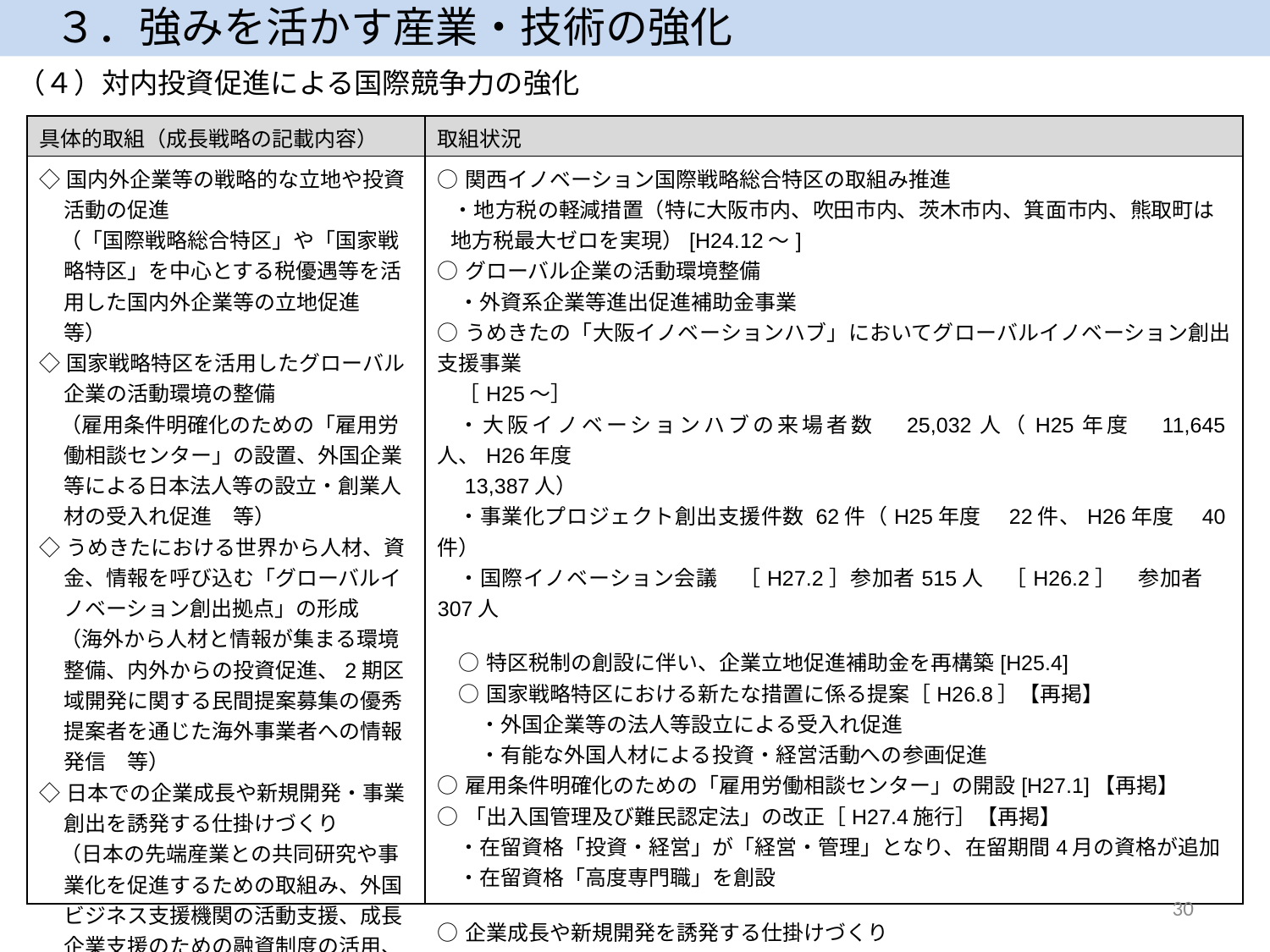

３．強みを活かす産業・技術の強化
（４）対内投資促進による国際競争力の強化
| 具体的取組（成長戦略の記載内容） | 取組状況 |
| --- | --- |
| ◇国内外企業等の戦略的な立地や投資活動の促進 　（「国際戦略総合特区」や「国家戦略特区」を中心とする税優遇等を活用した国内外企業等の立地促進　等） ◇国家戦略特区を活用したグローバル企業の活動環境の整備 　（雇用条件明確化のための「雇用労働相談センター」の設置、外国企業等による日本法人等の設立・創業人材の受入れ促進　等） ◇うめきたにおける世界から人材、資金、情報を呼び込む「グローバルイノベーション創出拠点」の形成 　（海外から人材と情報が集まる環境整備、内外からの投資促進、2期区域開発に関する民間提案募集の優秀提案者を通じた海外事業者への情報発信　等） ◇日本での企業成長や新規開発・事業創出を誘発する仕掛けづくり 　（日本の先端産業との共同研究や事業化を促進するための取組み、外国ビジネス支援機関の活動支援、成長企業支援のための融資制度の活用、創業時における法人関係税の軽減、出資等への配当課税の軽減　　等） | ○関西イノベーション国際戦略総合特区の取組み推進 ・地方税の軽減措置（特に大阪市内、吹田市内、茨木市内、箕面市内、熊取町は地方税最大ゼロを実現）[H24.12～] ○グローバル企業の活動環境整備 　・外資系企業等進出促進補助金事業　 ○うめきたの「大阪イノベーションハブ」においてグローバルイノベーション創出支援事業 　［H25～］ ・大阪イノベーションハブの来場者数　25,032人（H25年度　11,645人、H26年度　 13,387人） ・事業化プロジェクト創出支援件数 62件（H25年度　22件、H26年度　40件） ・国際イノベーション会議　［H27.2］参加者515人　［H26.2］　参加者　307人 ○特区税制の創設に伴い、企業立地促進補助金を再構築[H25.4] ○国家戦略特区における新たな措置に係る提案［H26.8］【再掲】 　・外国企業等の法人等設立による受入れ促進 　・有能な外国人材による投資・経営活動への参画促進 ○雇用条件明確化のための「雇用労働相談センター」の開設[H27.1]【再掲】 ○「出入国管理及び難民認定法」の改正［H27.4施行］【再掲】 　・在留資格「投資・経営」が「経営・管理」となり、在留期間4月の資格が追加 　・在留資格「高度専門職」を創設 ○企業成長や新規開発を誘発する仕掛けづくり 　・新エネルギー産業（電池関連）創出事業補助金による研究開発等支援【再掲】 　・ものづくりイノベーション推進事業 |
30